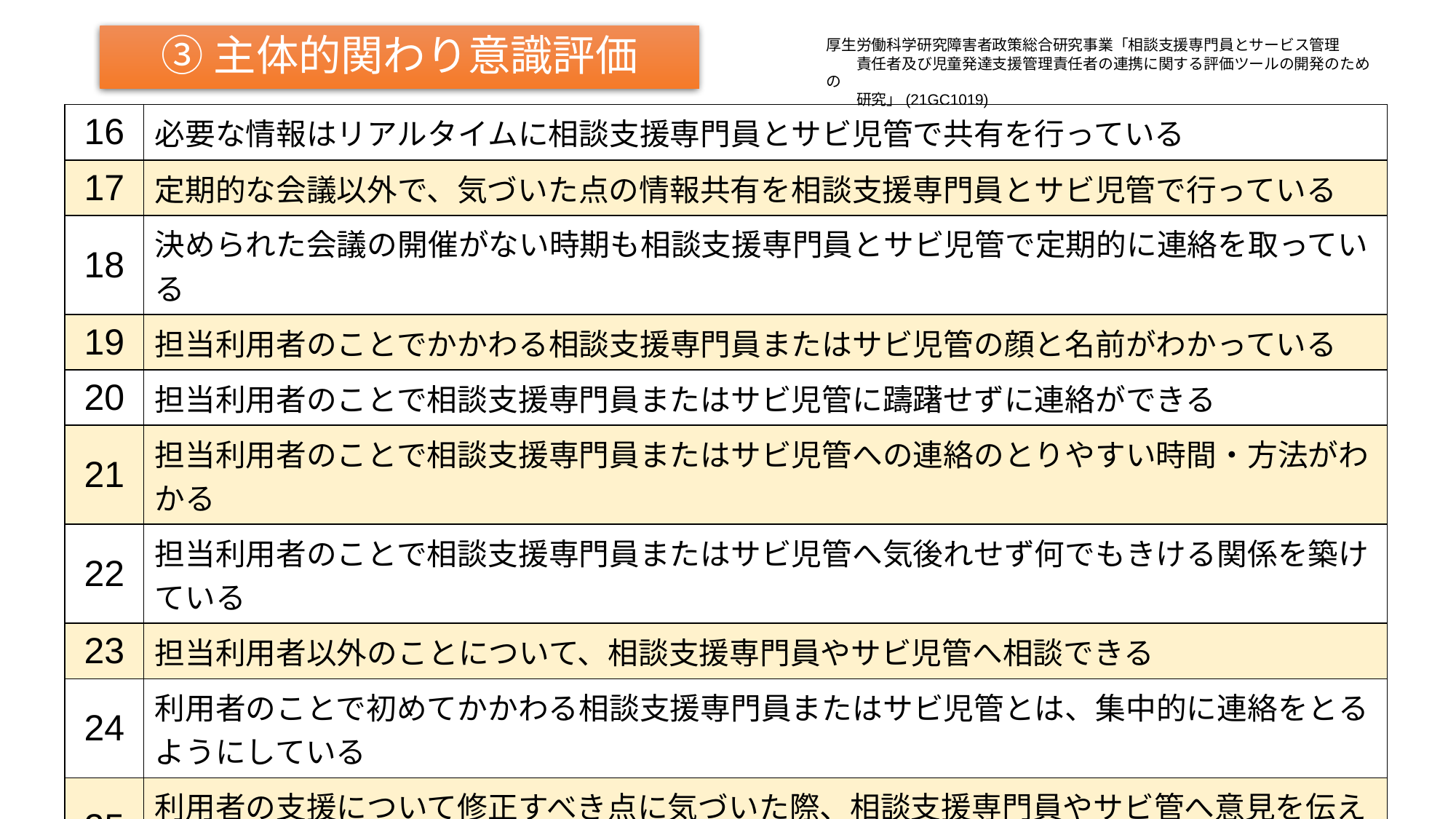

# ③主体的関わり意識評価
厚生労働科学研究障害者政策総合研究事業「相談支援専門員とサービス管理
　　責任者及び児童発達支援管理責任者の連携に関する評価ツールの開発のための
　　研究」(21GC1019)
| 16 | 必要な情報はリアルタイムに相談支援専門員とサビ児管で共有を行っている |
| --- | --- |
| 17 | 定期的な会議以外で、気づいた点の情報共有を相談支援専門員とサビ児管で行っている |
| 18 | 決められた会議の開催がない時期も相談支援専門員とサビ児管で定期的に連絡を取っている |
| 19 | 担当利用者のことでかかわる相談支援専門員またはサビ児管の顔と名前がわかっている |
| 20 | 担当利用者のことで相談支援専門員またはサビ児管に躊躇せずに連絡ができる |
| 21 | 担当利用者のことで相談支援専門員またはサビ児管への連絡のとりやすい時間・方法がわかる |
| 22 | 担当利用者のことで相談支援専門員またはサビ児管へ気後れせず何でもきける関係を築けている |
| 23 | 担当利用者以外のことについて、相談支援専門員やサビ児管へ相談できる |
| 24 | 利用者のことで初めてかかわる相談支援専門員またはサビ児管とは、集中的に連絡をとるようにしている |
| 25 | 利用者の支援について修正すべき点に気づいた際、相談支援専門員やサビ管へ意見を伝えられる |
| 26 | 支援のための役割分担が相談支援専門員とサビ児管の間で明確にされている |
| 27 | 自身が提供しているサービスの具体的な内容を相談支援専門員やサビ児管に伝えている |